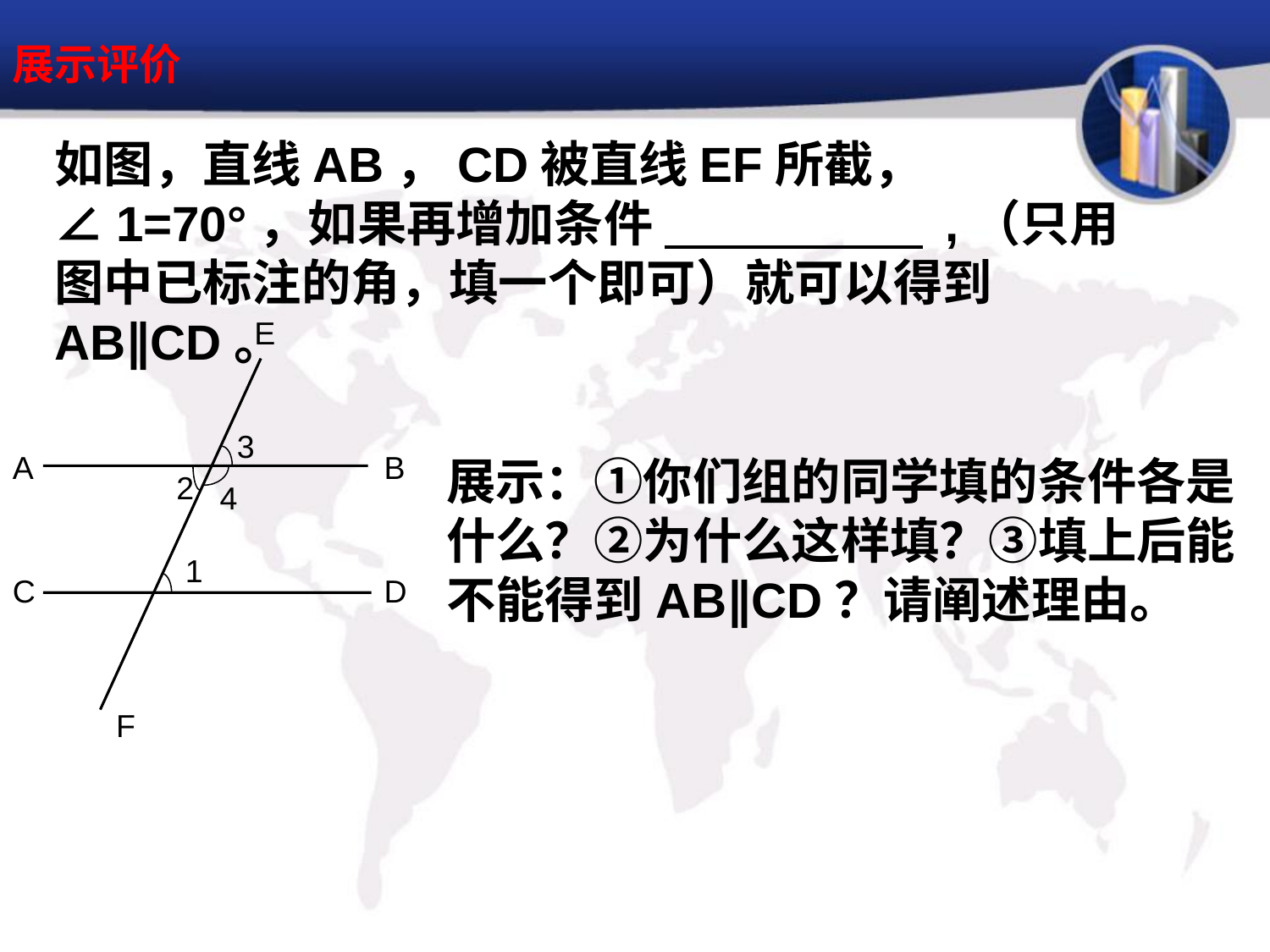

展示评价
如图，直线AB，CD被直线EF所截， ∠1=70°，如果再增加条件                         ,（只用图中已标注的角，填一个即可）就可以得到AB∥CD。
E

3
A
B
2
4
1
C
D
F
展示：①你们组的同学填的条件各是什么？②为什么这样填？③填上后能不能得到AB∥CD？请阐述理由。